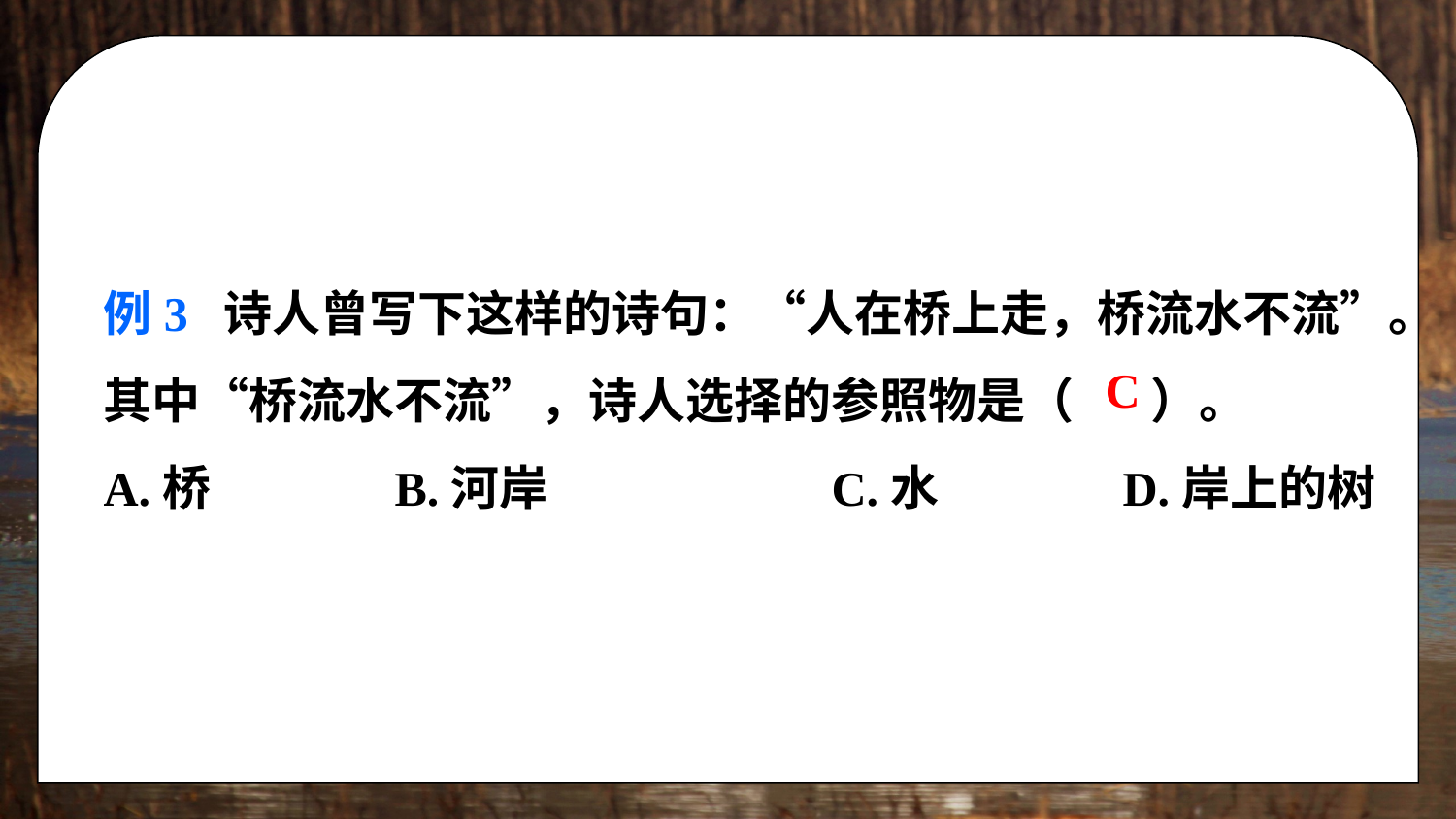

例3  诗人曾写下这样的诗句：“人在桥上走，桥流水不流”。其中“桥流水不流”，诗人选择的参照物是（       ）。
A.桥		B.河岸		C.水		D.岸上的树
C